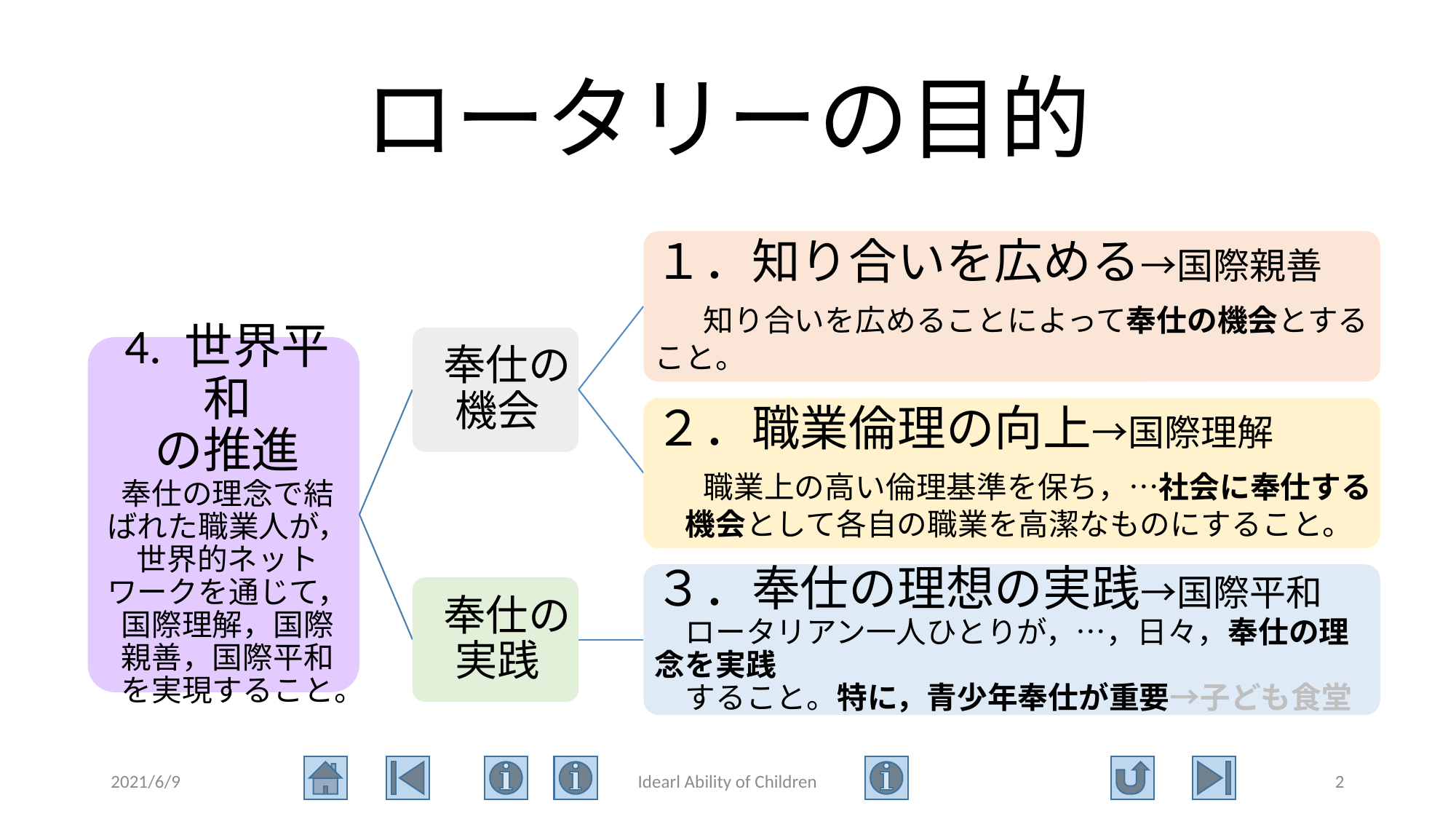

# ロータリーの目的
4. 世界平和
の推進
奉仕の理念で結ばれた職業人が，世界的ネットワークを通じて，国際理解，国際親善，国際平和を実現すること。

 奉仕の
機会

１．知り合いを広める→国際親善
　知り合いを広めることによって奉仕の機会とすること。

２．職業倫理の向上→国際理解
　職業上の高い倫理基準を保ち，…社会に奉仕する
　機会として各自の職業を高潔なものにすること。

 奉仕の
実践

３．奉仕の理想の実践→国際平和
　ロータリアン一人ひとりが，…，日々，奉仕の理念を実践
　すること。特に，青少年奉仕が重要→子ども食堂
2021/6/9
Idearl Ability of Children
2